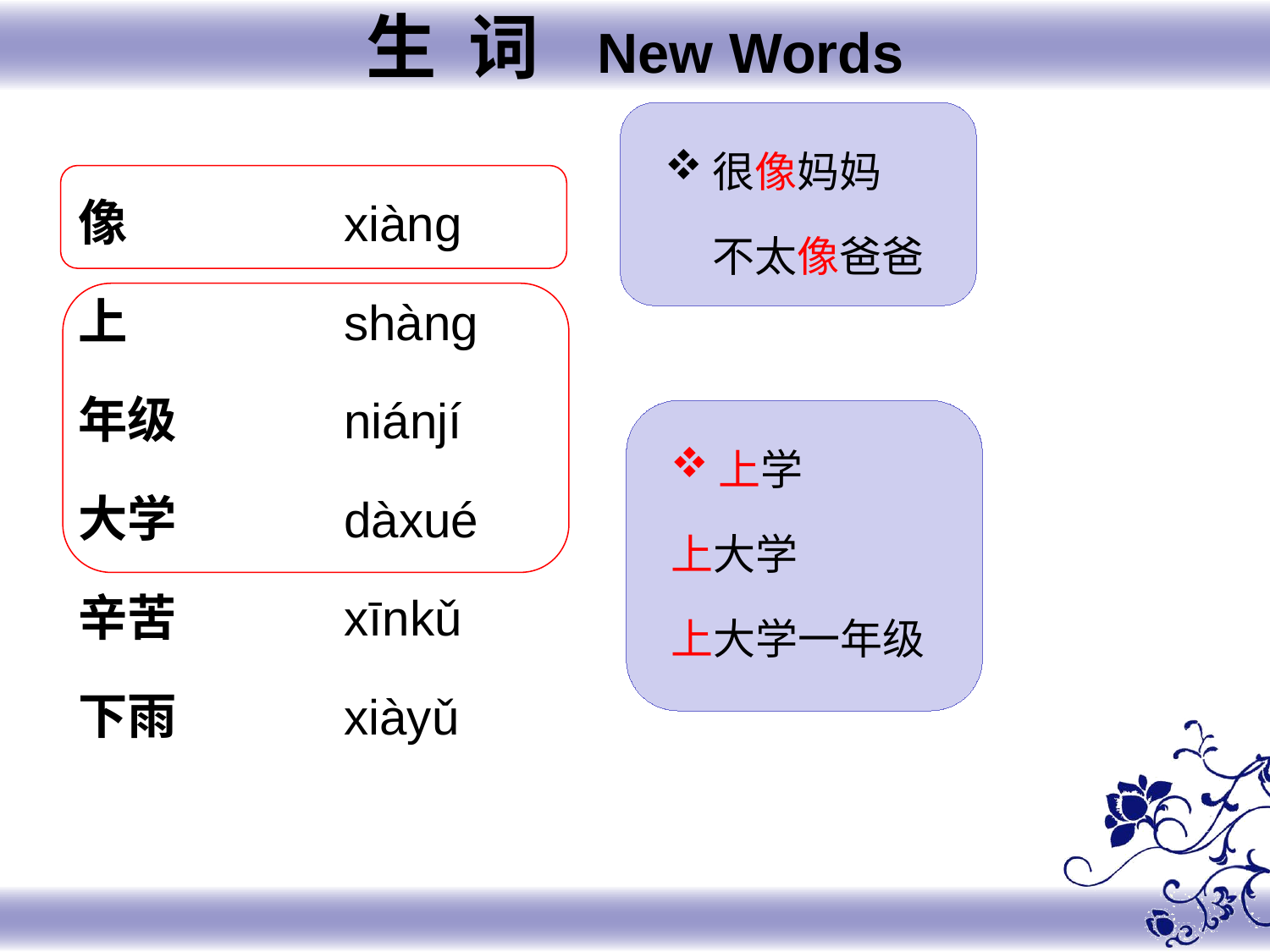

生  词   New Words

很像妈妈
    不太像爸爸

像
上
年级
大学
辛苦
下雨
xiànɡ
shànɡ
niánjí
dàxué
xīnkǔ
xiàyǔ

上学
上大学
上大学一年级